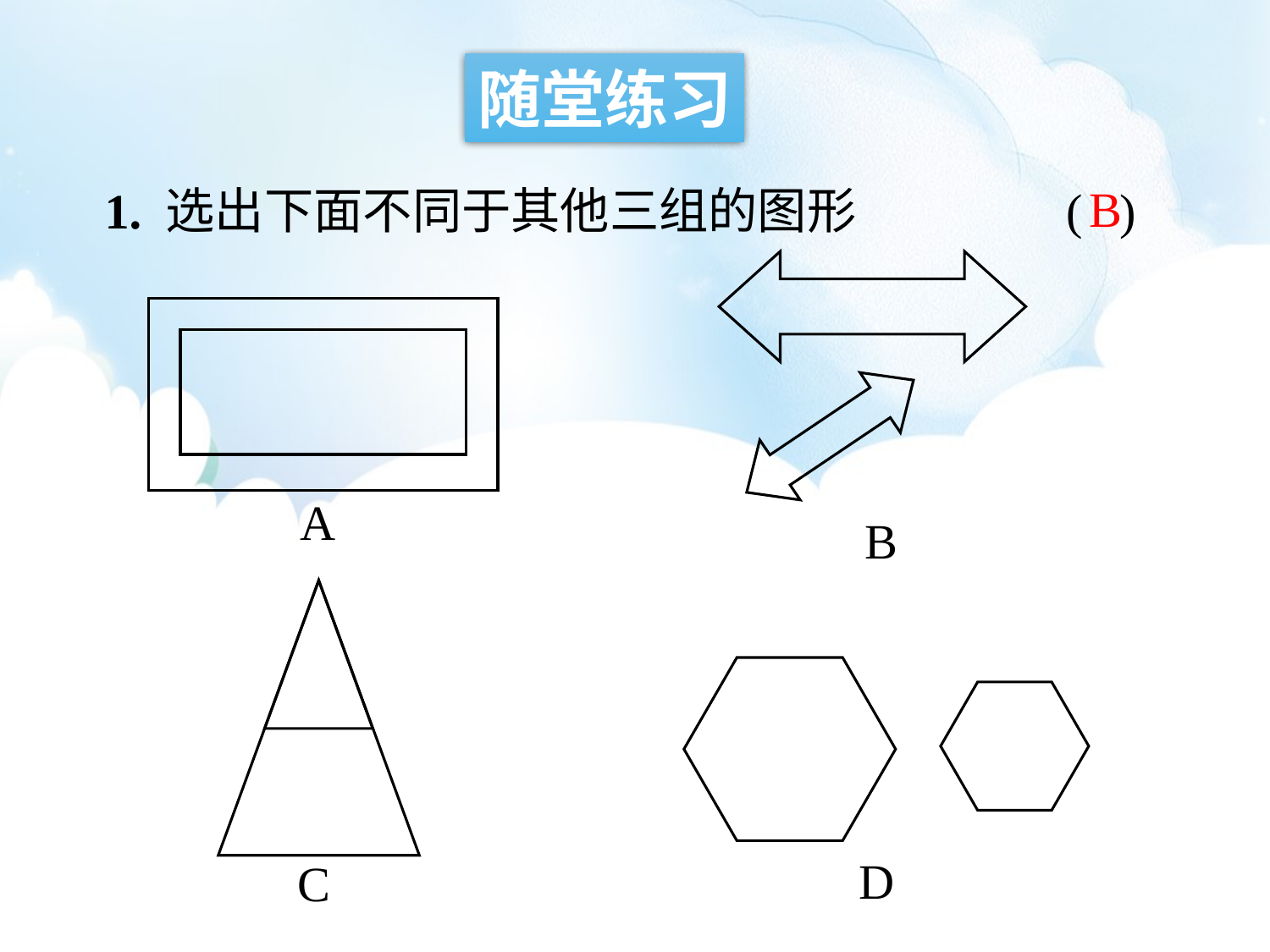

随堂练习
1. 选出下面不同于其他三组的图形                  (   )
B

B

A

C

D